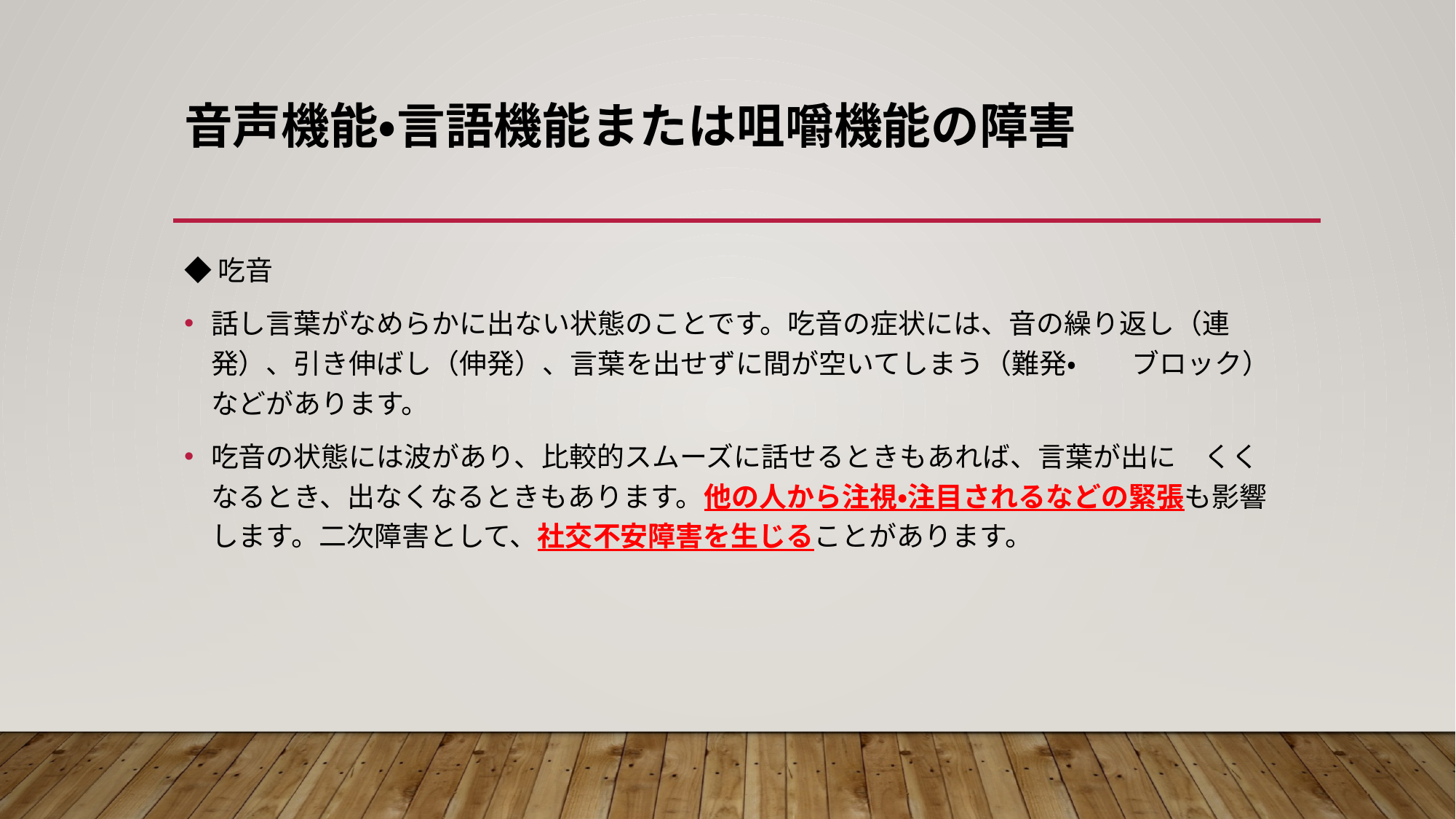

# 音声機能・言語機能または咀嚼機能の障害
◆吃音
話し言葉がなめらかに出ない状態のことです。吃音の症状には、音の繰り返し（連発）、引き伸ばし（伸発）、言葉を出せずに間が空いてしまう（難発・　　ブロック）などがあります。
吃音の状態には波があり、比較的スムーズに話せるときもあれば、言葉が出に　くくなるとき、出なくなるときもあります。他の人から注視・注目されるなどの緊張も影響します。二次障害として、社交不安障害を生じることがあります。